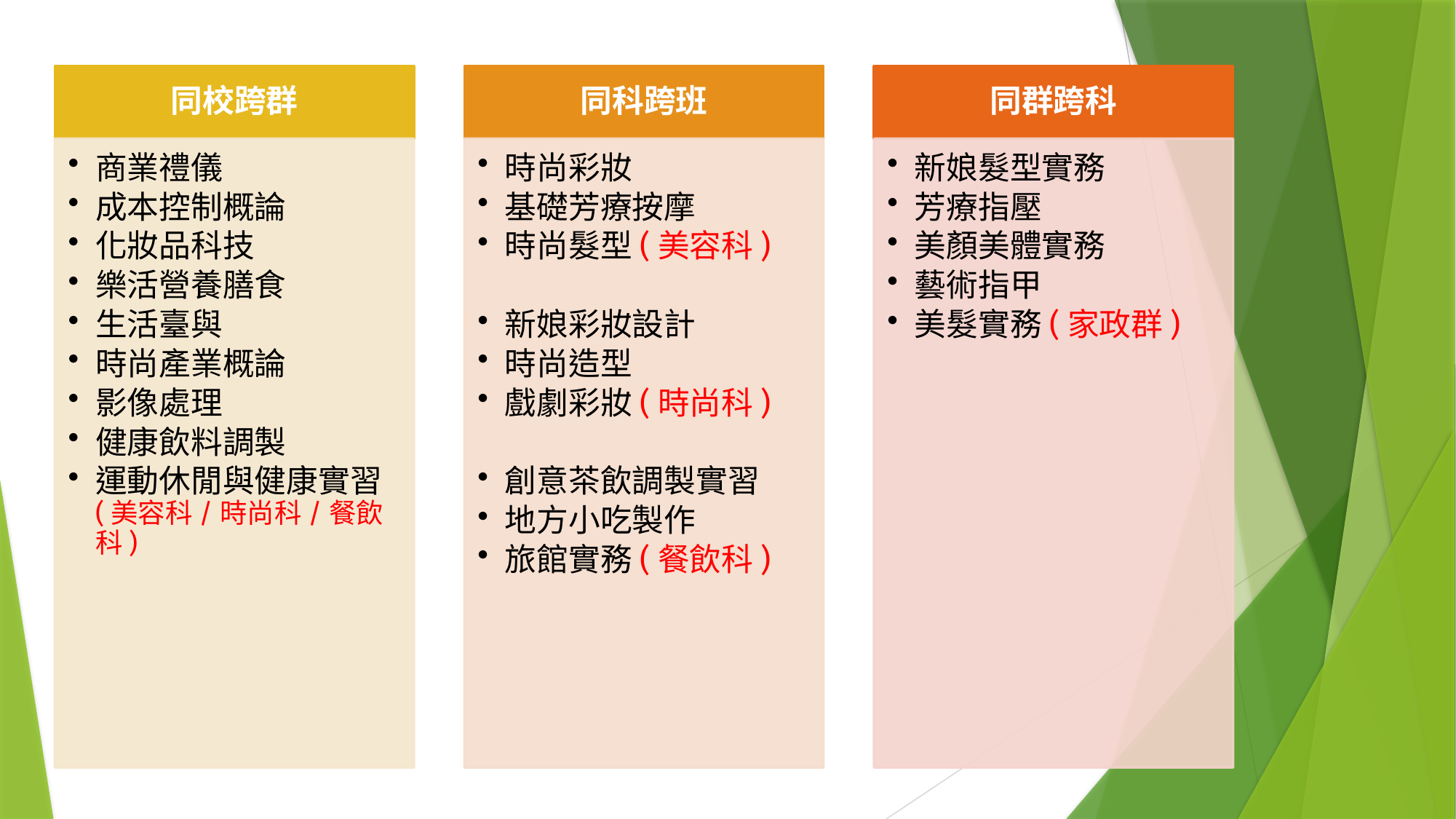

同校跨群
商業禮儀
成本控制概論
化妝品科技
樂活營養膳食
生活臺與
時尚產業概論
影像處理
健康飲料調製
運動休閒與健康實習(美容科/時尚科/餐飲科)
同科跨班
時尚彩妝
基礎芳療按摩
時尚髮型(美容科)

新娘彩妝設計
時尚造型
戲劇彩妝(時尚科)

創意茶飲調製實習
地方小吃製作
旅館實務(餐飲科)
同群跨科
新娘髮型實務
芳療指壓
美顏美體實務
藝術指甲
美髮實務(家政群)